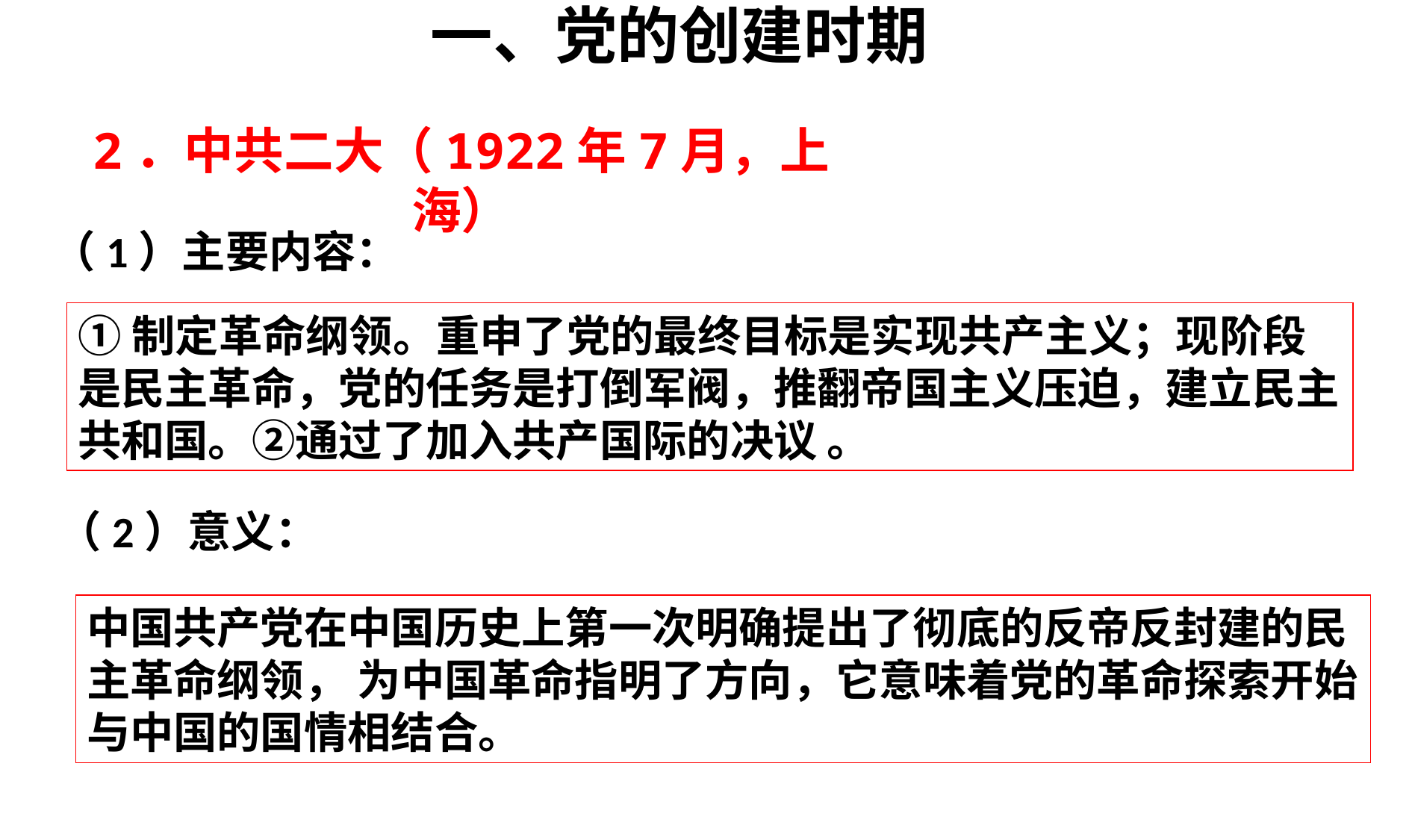

一、党的创建时期
2．中共二大（1922年7月，上海）
（1）主要内容：
①制定革命纲领。重申了党的最终目标是实现共产主义；现阶段是民主革命，党的任务是打倒军阀，推翻帝国主义压迫，建立民主共和国。②通过了加入共产国际的决议 。
（2）意义：
中国共产党在中国历史上第一次明确提出了彻底的反帝反封建的民主革命纲领， 为中国革命指明了方向，它意味着党的革命探索开始与中国的国情相结合。